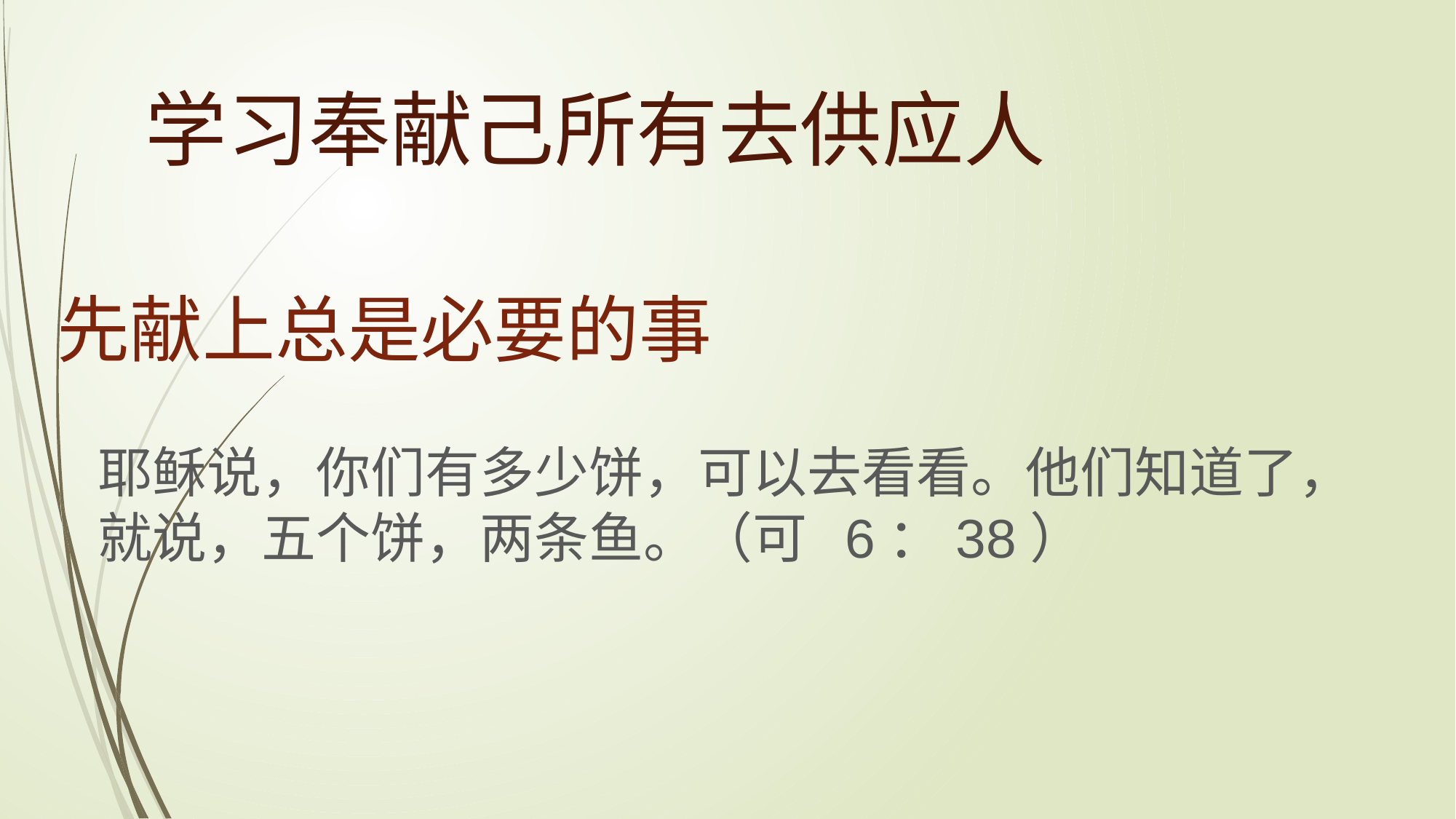

# 学习奉献己所有去供应人
先献上总是必要的事

耶稣说，你们有多少饼，可以去看看。他们知道了，就说，五个饼，两条鱼。（可  6：38）